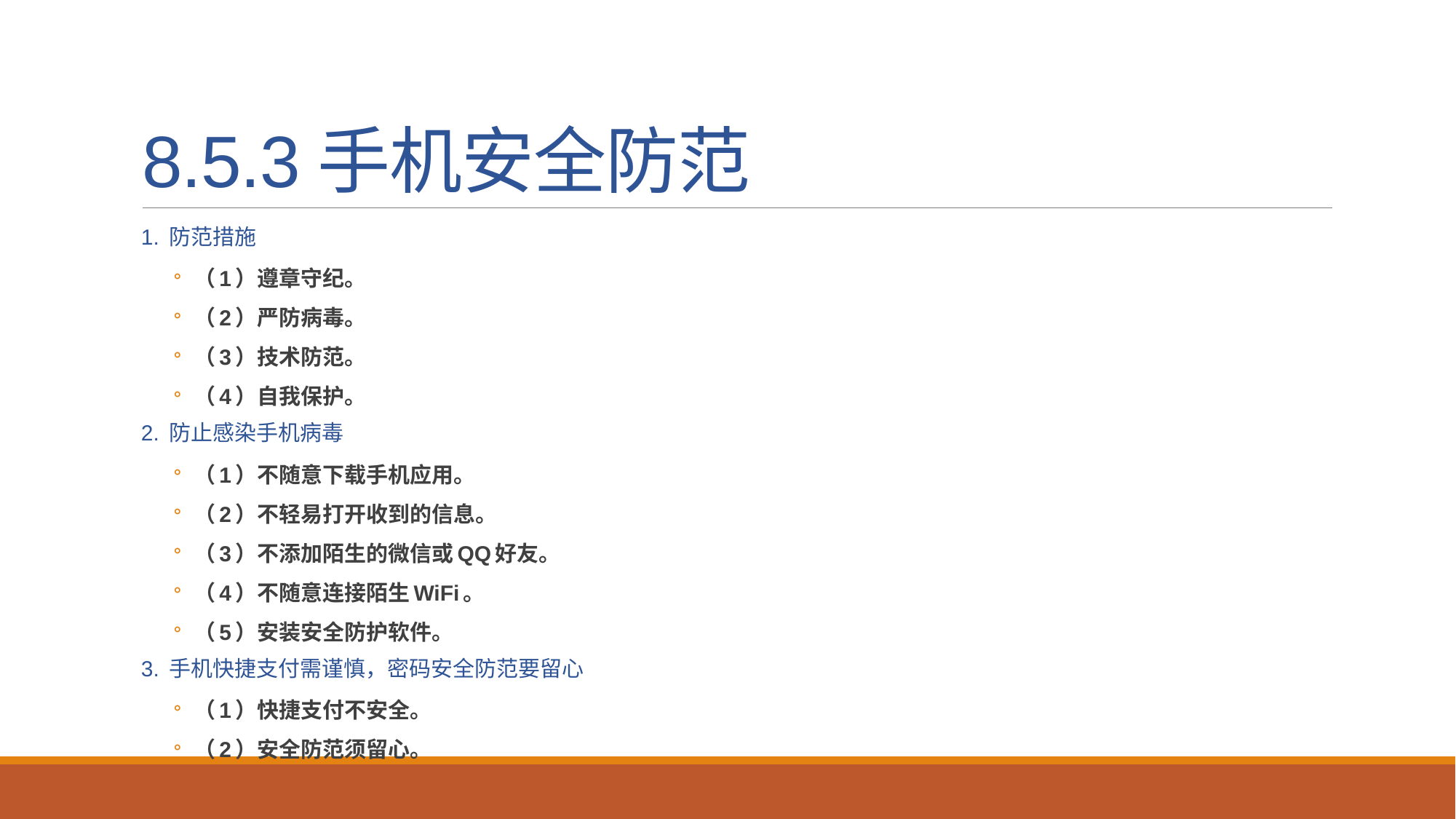

# 8.5.3手机安全防范
1. 防范措施
（1）遵章守纪。
（2）严防病毒。
（3）技术防范。
（4）自我保护。
2. 防止感染手机病毒
（1）不随意下载手机应用。
（2）不轻易打开收到的信息。
（3）不添加陌生的微信或QQ好友。
（4）不随意连接陌生WiFi。
（5）安装安全防护软件。
3. 手机快捷支付需谨慎，密码安全防范要留心
（1）快捷支付不安全。
（2）安全防范须留心。